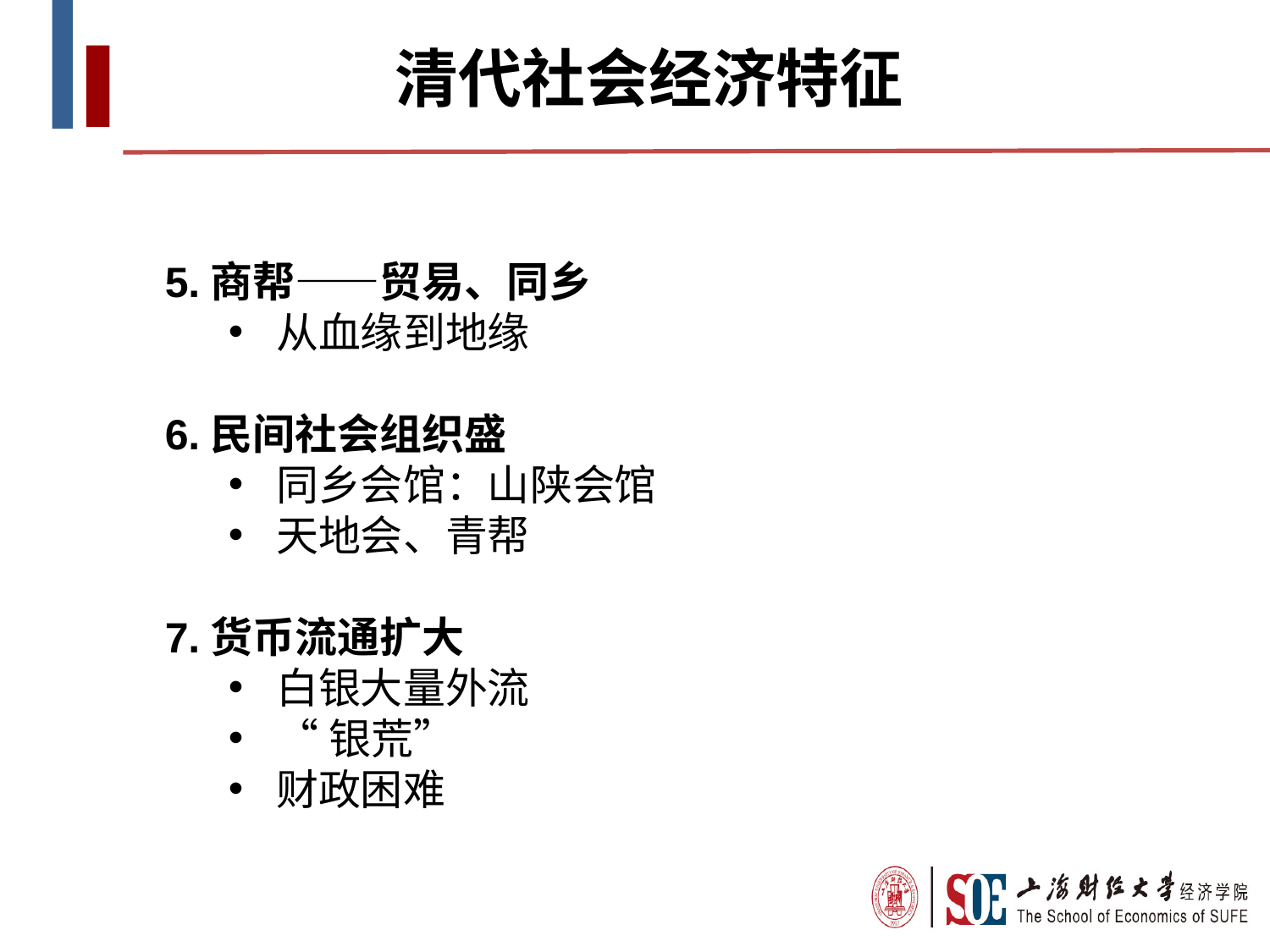

清代社会经济特征

5.商帮——贸易、同乡
从血缘到地缘

6.民间社会组织盛
同乡会馆：山陕会馆
天地会、青帮

7.货币流通扩大
白银大量外流
“银荒”
财政困难